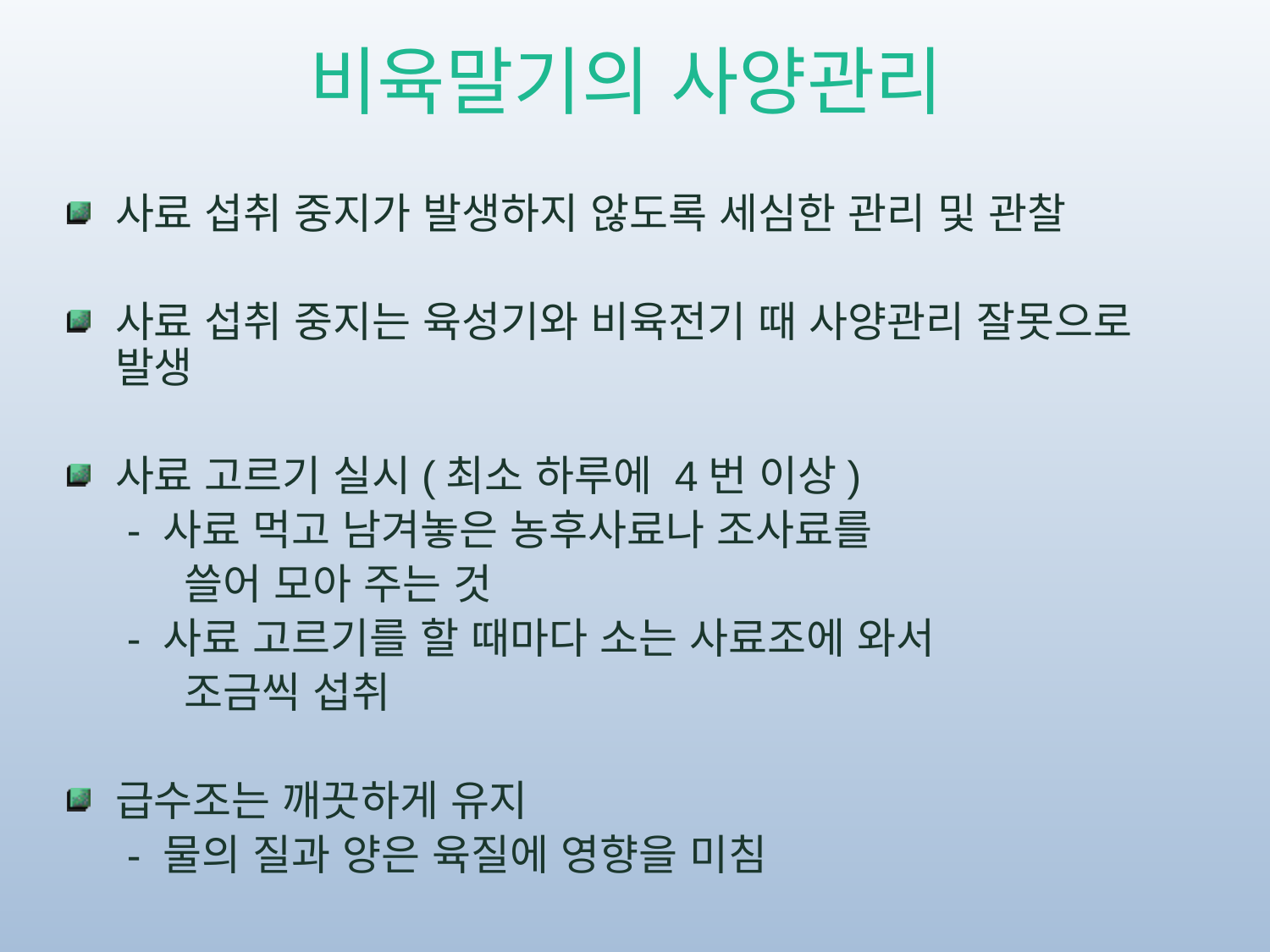

# 비육말기의 사양관리
사료 섭취 중지가 발생하지 않도록 세심한 관리 및 관찰

사료 섭취 중지는 육성기와 비육전기 때 사양관리 잘못으로 발생

사료 고르기 실시(최소 하루에 4번 이상)
     - 사료 먹고 남겨놓은 농후사료나 조사료를
         쓸어 모아 주는 것
     - 사료 고르기를 할 때마다 소는 사료조에 와서
         조금씩 섭취

급수조는 깨끗하게 유지
     - 물의 질과 양은 육질에 영향을 미침